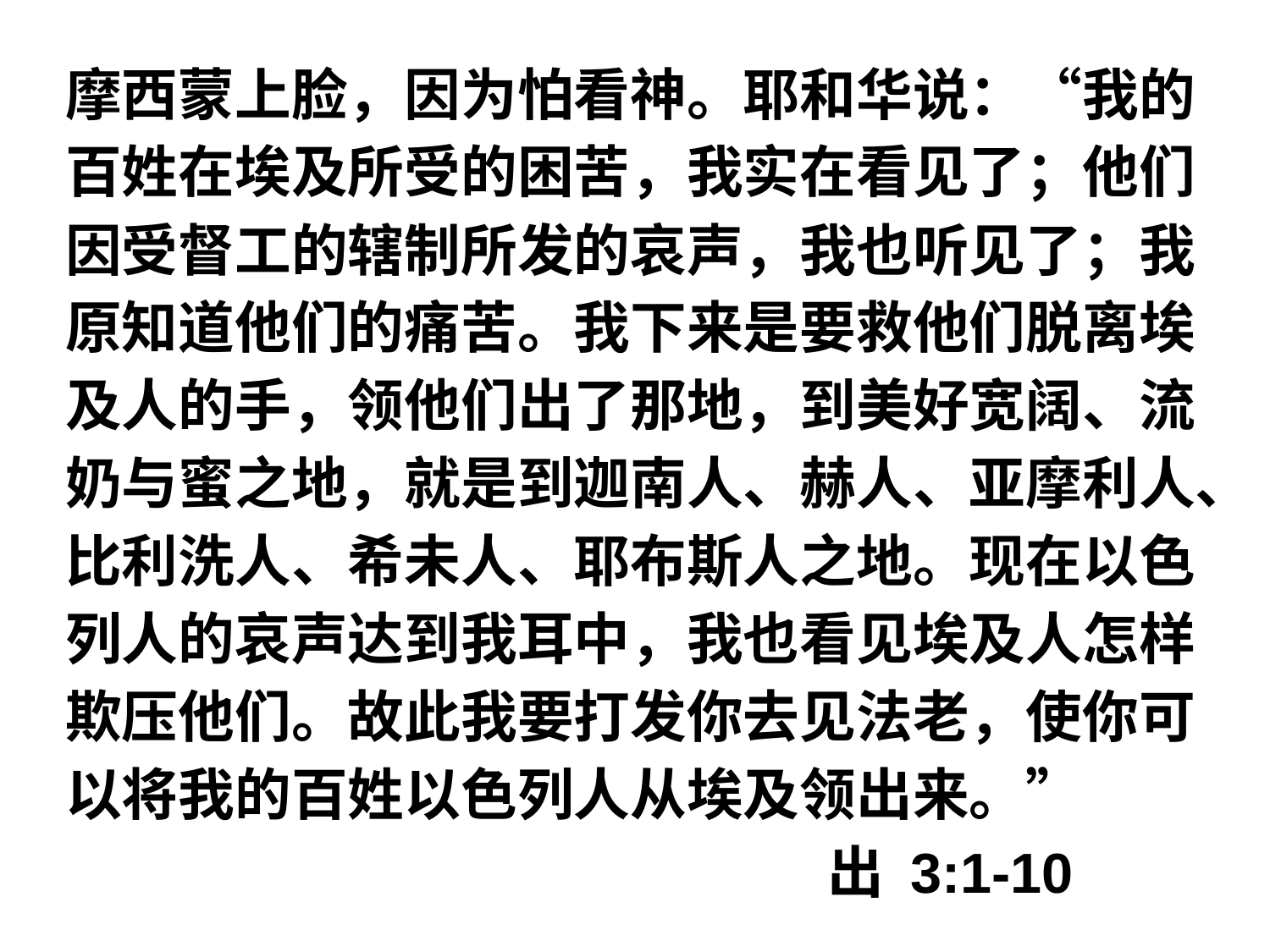

摩西蒙上脸，因为怕看神。耶和华说：“我的百姓在埃及所受的困苦，我实在看见了；他们因受督工的辖制所发的哀声，我也听见了；我原知道他们的痛苦。我下来是要救他们脱离埃及人的手，领他们出了那地，到美好宽阔、流奶与蜜之地，就是到迦南人、赫人、亚摩利人、比利洗人、希未人、耶布斯人之地。现在以色列人的哀声达到我耳中，我也看见埃及人怎样欺压他们。故此我要打发你去见法老，使你可以将我的百姓以色列人从埃及领出来。” 						出 3:1-10